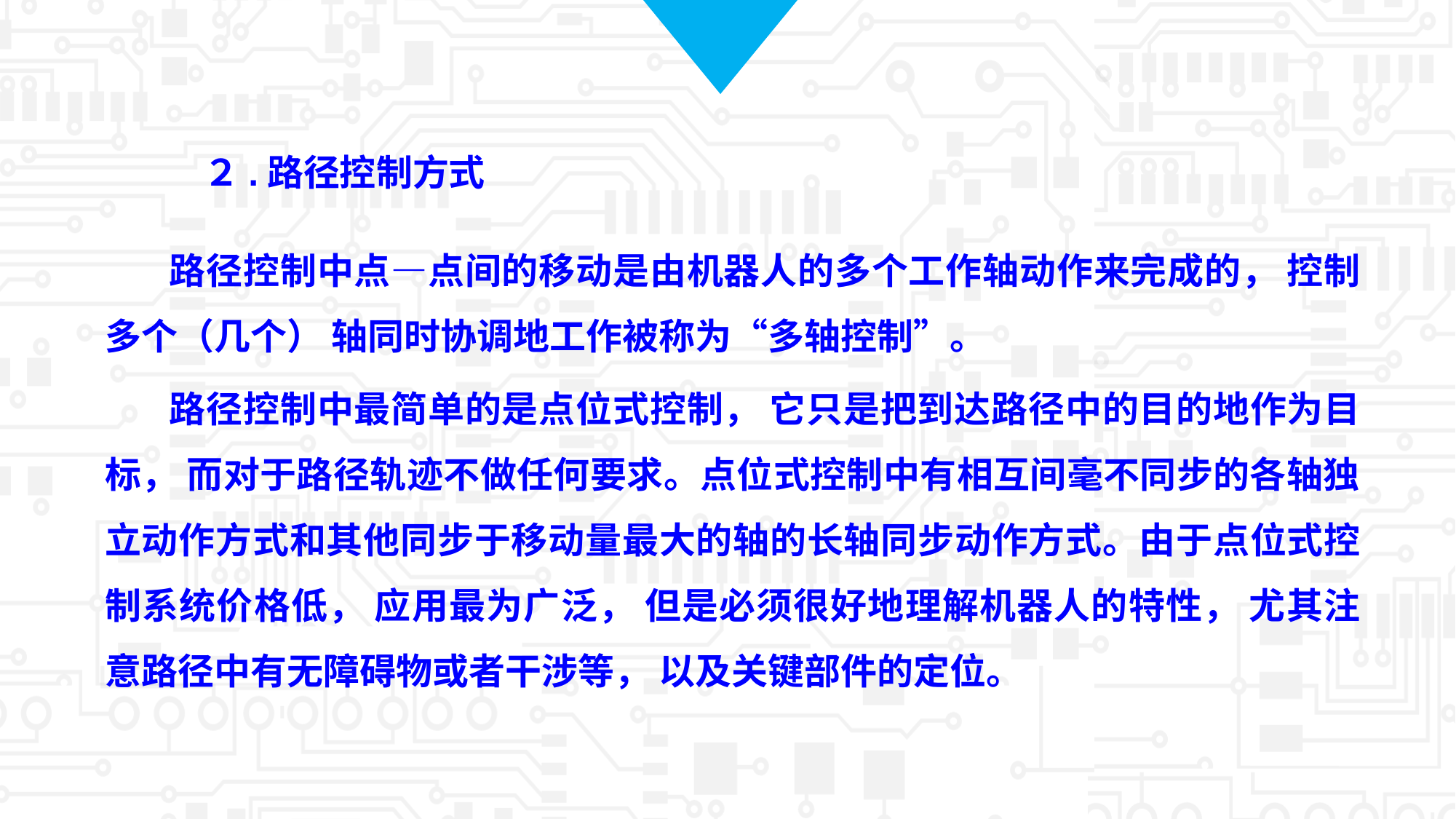

２.路径控制方式
路径控制中点—点间的移动是由机器人的多个工作轴动作来完成的， 控制多个（几个） 轴同时协调地工作被称为“多轴控制”。
路径控制中最简单的是点位式控制， 它只是把到达路径中的目的地作为目标， 而对于路径轨迹不做任何要求。点位式控制中有相互间毫不同步的各轴独立动作方式和其他同步于移动量最大的轴的长轴同步动作方式。由于点位式控制系统价格低， 应用最为广泛， 但是必须很好地理解机器人的特性， 尤其注意路径中有无障碍物或者干涉等， 以及关键部件的定位。